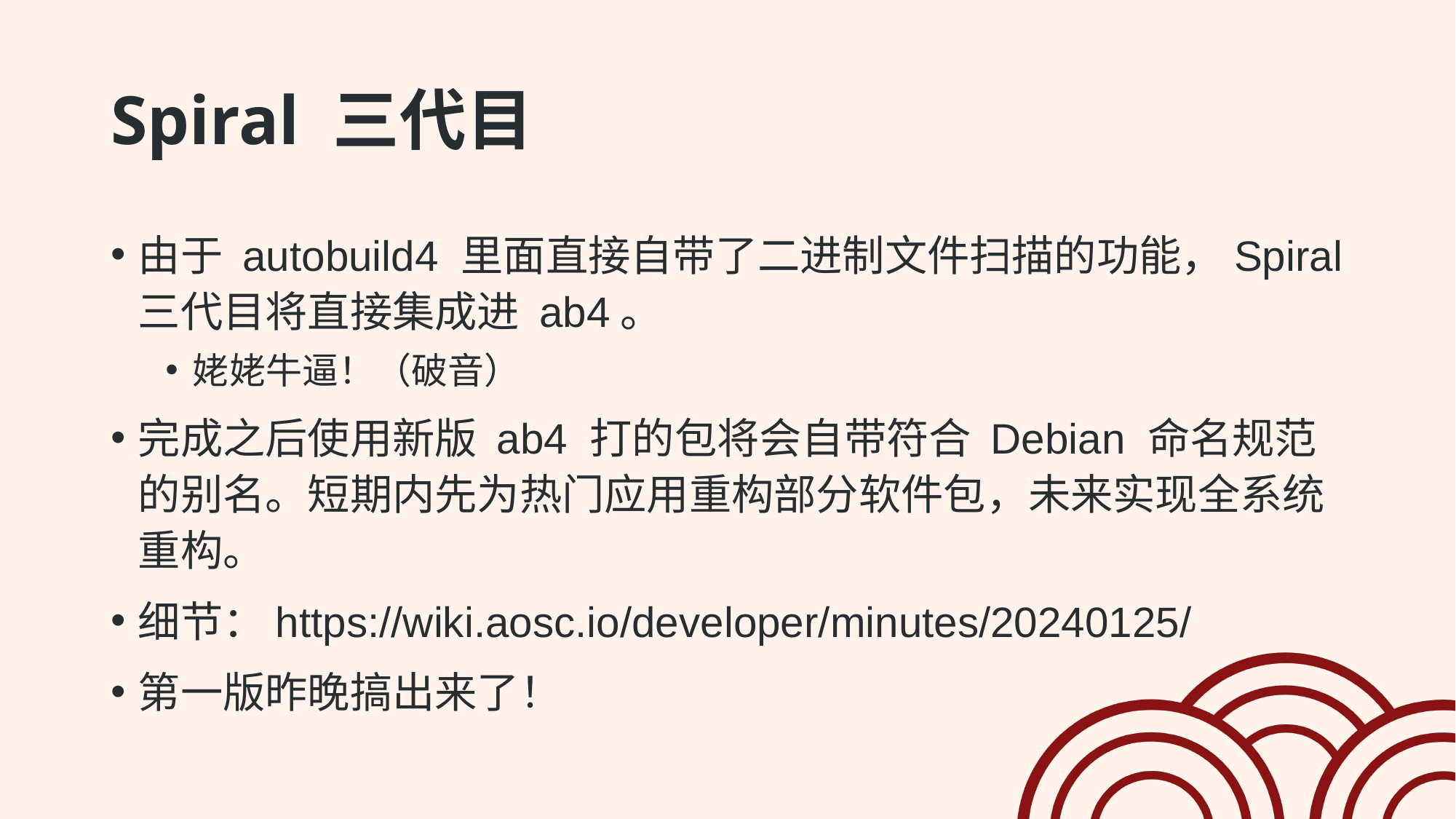

# Spiral 三代目
由于 autobuild4 里面直接自带了二进制文件扫描的功能，Spiral 三代目将直接集成进 ab4。
姥姥牛逼！（破音）
完成之后使用新版 ab4 打的包将会自带符合 Debian 命名规范的别名。短期内先为热门应用重构部分软件包，未来实现全系统重构。
细节：https://wiki.aosc.io/developer/minutes/20240125/
第一版昨晚搞出来了！